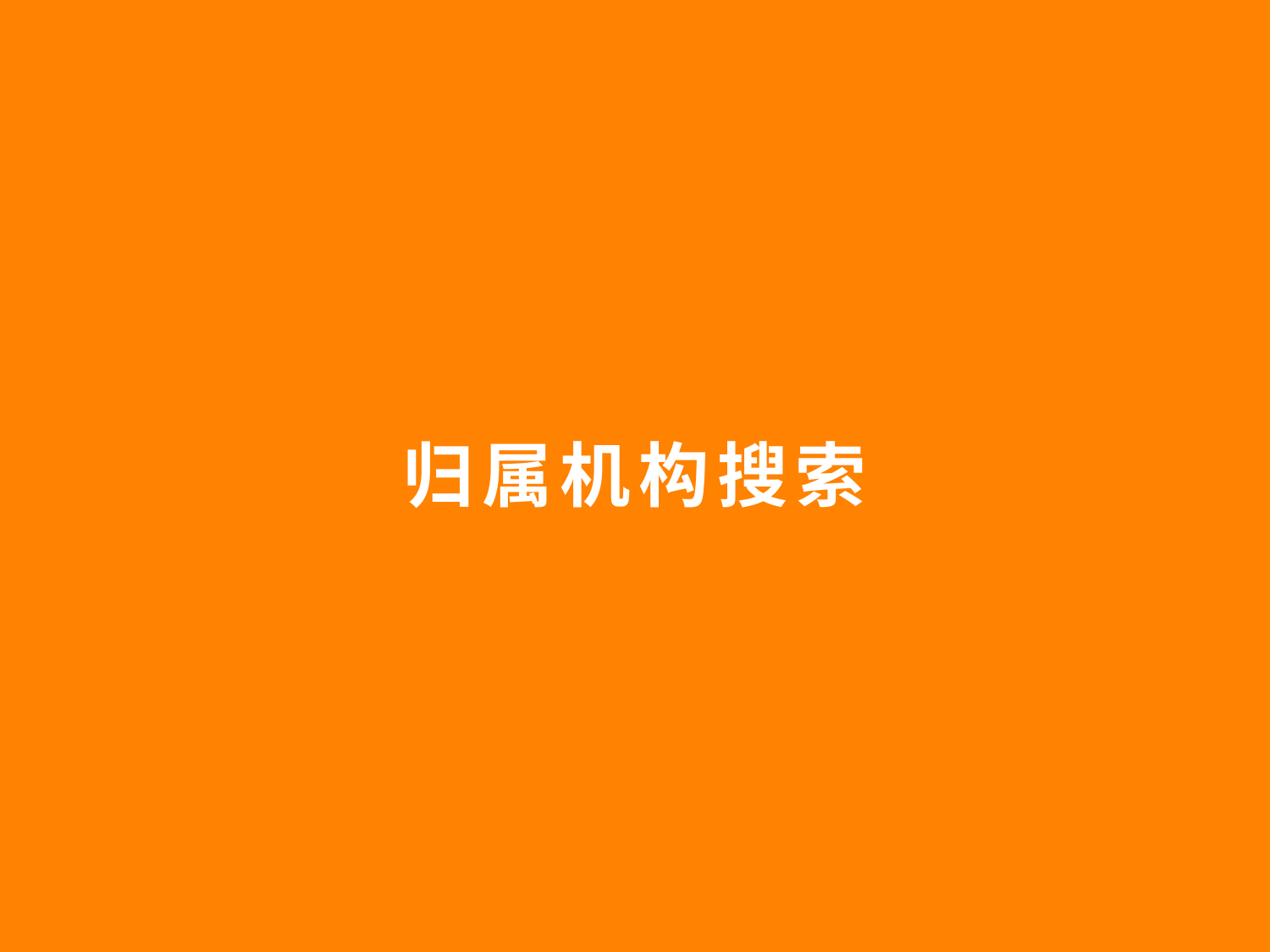

# 归 属 机 构 搜 索